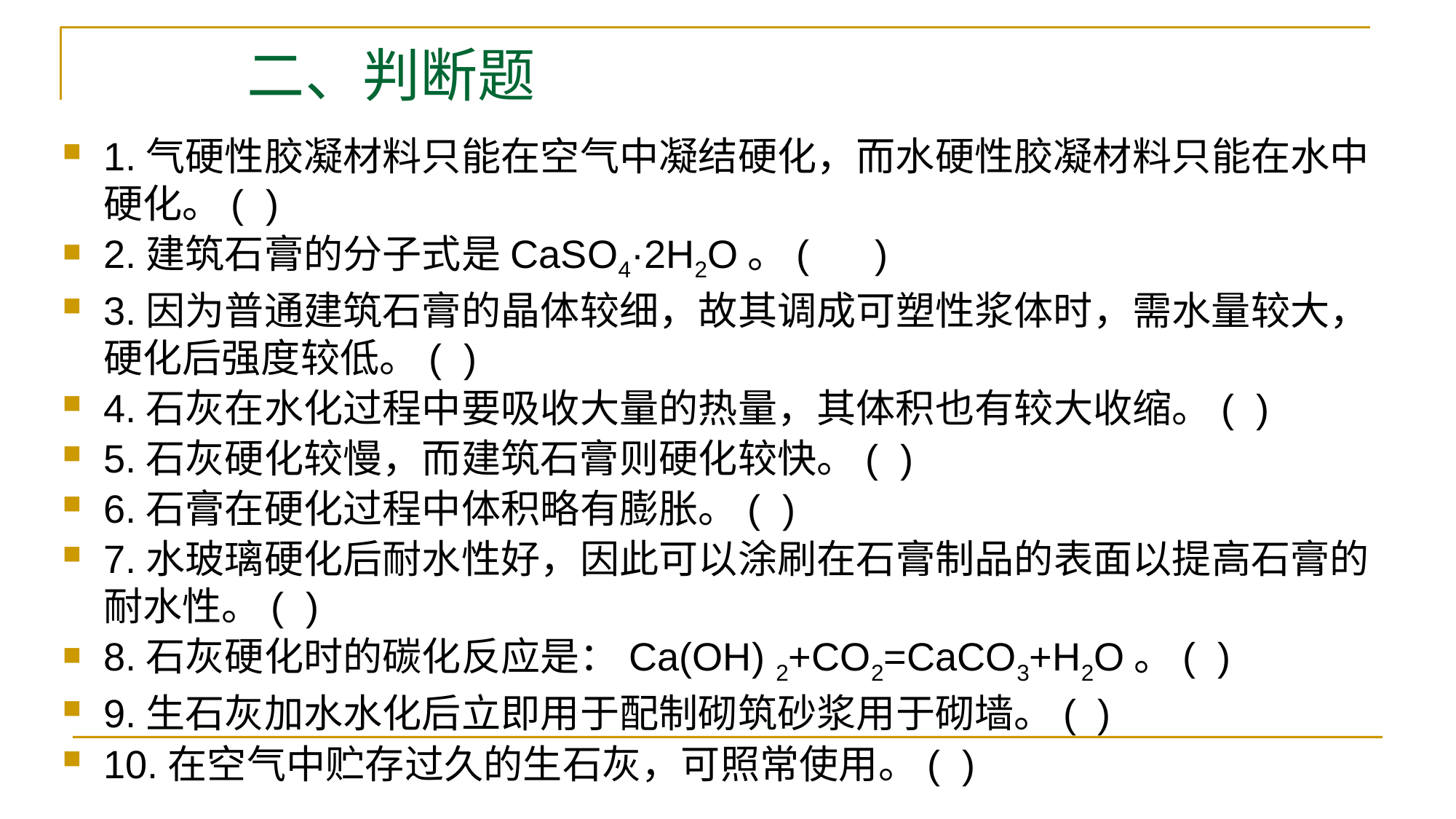

# 二、判断题
1.气硬性胶凝材料只能在空气中凝结硬化，而水硬性胶凝材料只能在水中硬化。(  )
2.建筑石膏的分子式是CaSO4·2H2O。(      )
3.因为普通建筑石膏的晶体较细，故其调成可塑性浆体时，需水量较大，硬化后强度较低。(  )
4.石灰在水化过程中要吸收大量的热量，其体积也有较大收缩。(  )
5.石灰硬化较慢，而建筑石膏则硬化较快。(  )
6.石膏在硬化过程中体积略有膨胀。(  )
7.水玻璃硬化后耐水性好，因此可以涂刷在石膏制品的表面以提高石膏的耐水性。(  )
8.石灰硬化时的碳化反应是：Ca(OH) 2+CO2=CaCO3+H2O。(  )
9.生石灰加水水化后立即用于配制砌筑砂浆用于砌墙。(  )
10.在空气中贮存过久的生石灰，可照常使用。(  )